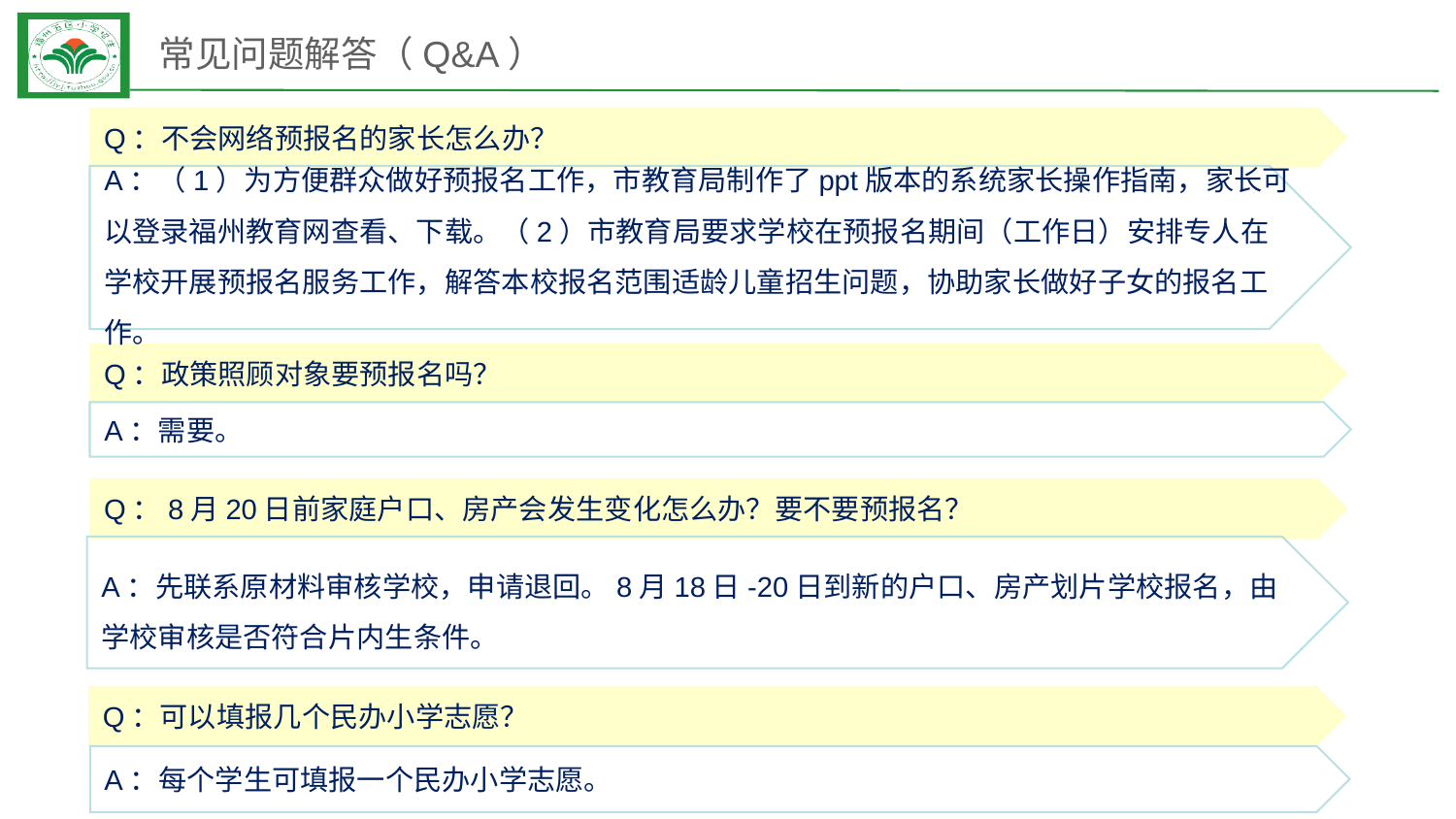

# 常见问题解答（Q&A）
Q：不会网络预报名的家长怎么办？
A：（1）为方便群众做好预报名工作，市教育局制作了ppt版本的系统家长操作指南，家长可以登录福州教育网查看、下载。（2）市教育局要求学校在预报名期间（工作日）安排专人在学校开展预报名服务工作，解答本校报名范围适龄儿童招生问题，协助家长做好子女的报名工作。
Q：政策照顾对象要预报名吗？

A：需要。

Q：8月20日前家庭户口、房产会发生变化怎么办？要不要预报名？
A：先联系原材料审核学校，申请退回。8月18日-20日到新的户口、房产划片学校报名，由学校审核是否符合片内生条件。
Q：可以填报几个民办小学志愿？
A：每个学生可填报一个民办小学志愿。